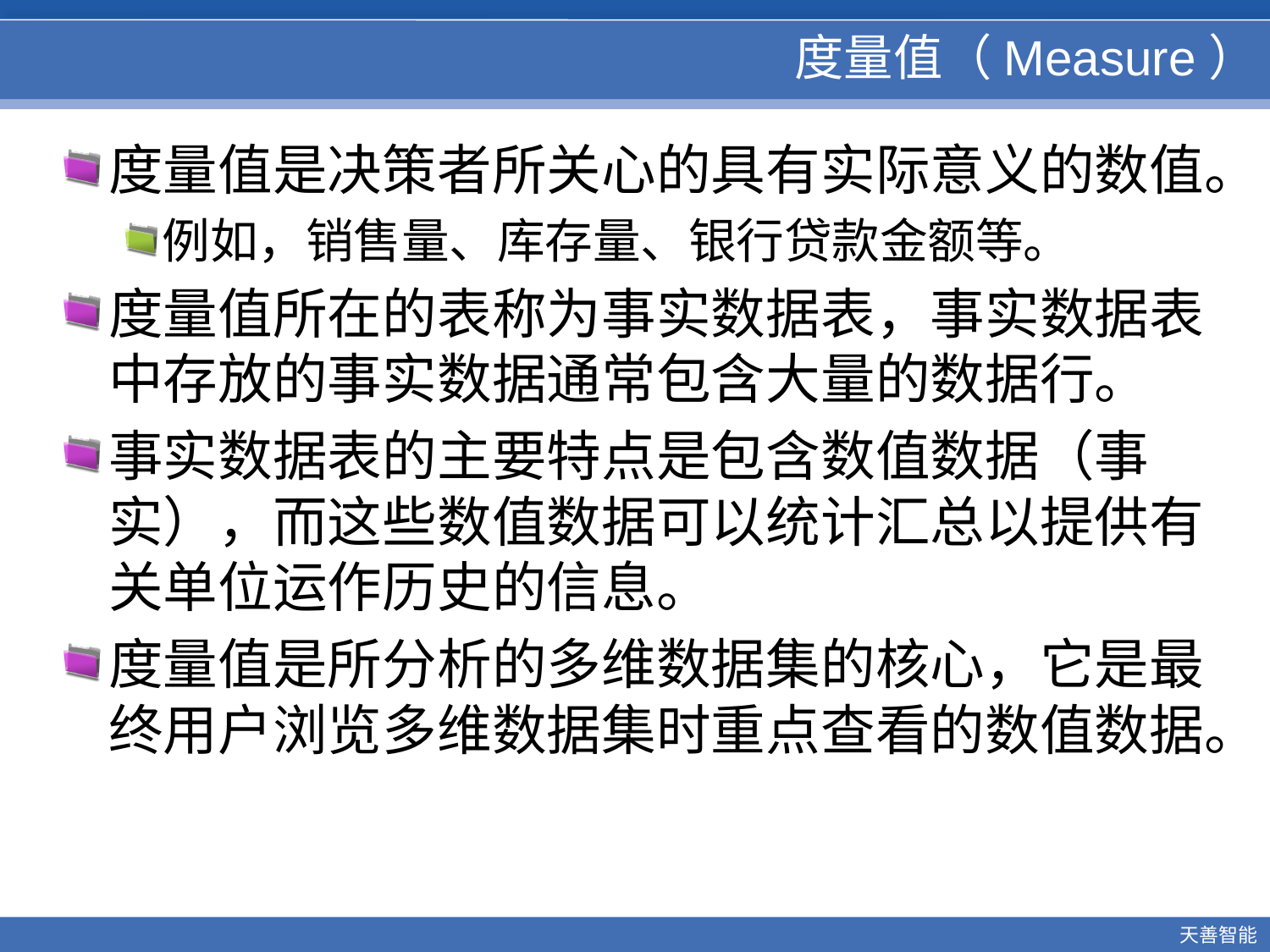

# 度量值（Measure）
度量值是决策者所关心的具有实际意义的数值。
例如，销售量、库存量、银行贷款金额等。
度量值所在的表称为事实数据表，事实数据表中存放的事实数据通常包含大量的数据行。
事实数据表的主要特点是包含数值数据（事实），而这些数值数据可以统计汇总以提供有关单位运作历史的信息。
度量值是所分析的多维数据集的核心，它是最终用户浏览多维数据集时重点查看的数值数据。